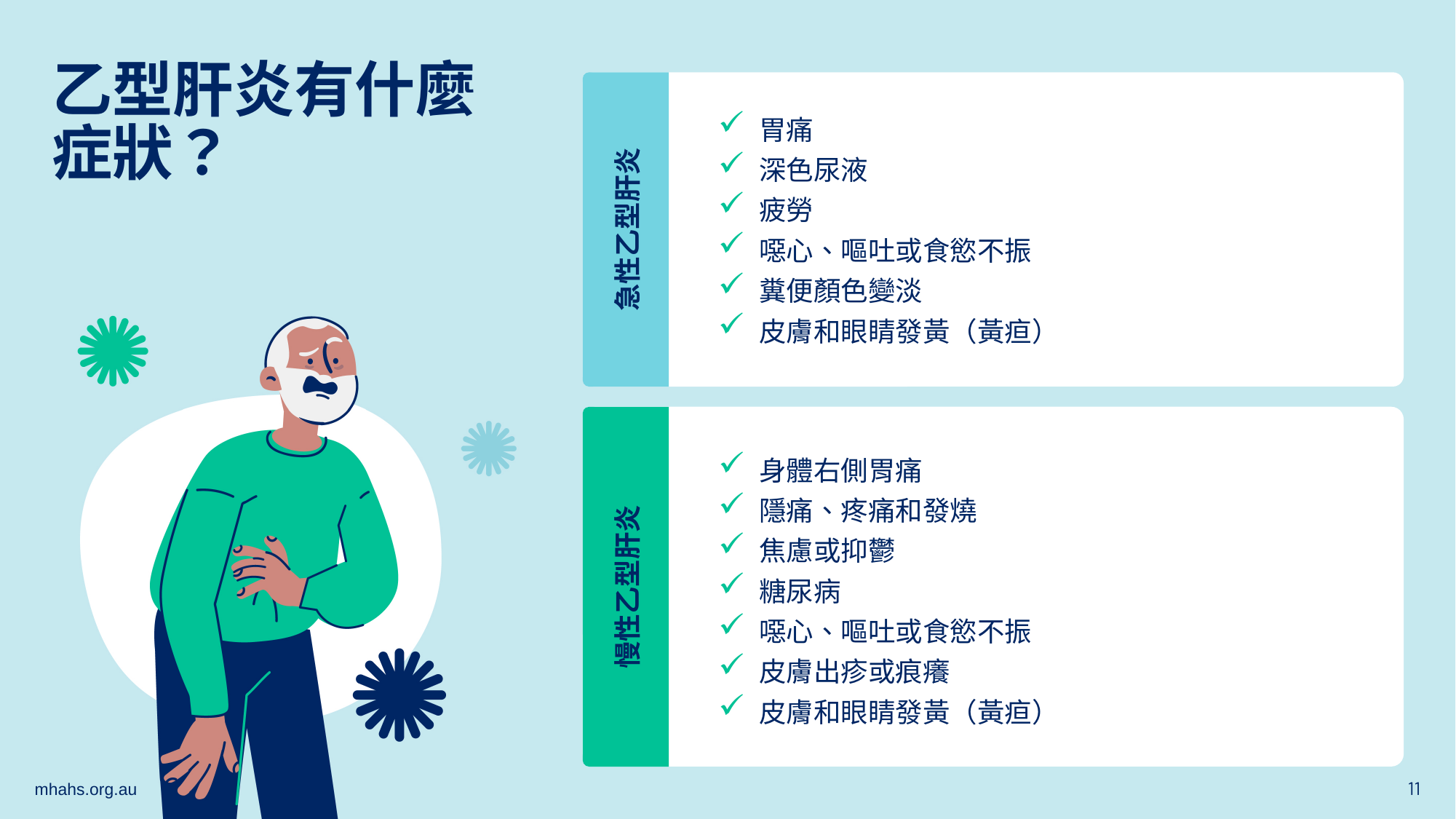

乙型肝炎有什麼症狀？

急性乙型肝炎
胃痛
深色尿液
疲勞
噁心、嘔吐或食慾不振
糞便顏色變淡
皮膚和眼睛發黃（黃疸）

慢性乙型肝炎
身體右側胃痛
隱痛、疼痛和發燒
焦慮或抑鬱
糖尿病
噁心、嘔吐或食慾不振
皮膚出疹或痕癢
皮膚和眼睛發黃（黃疸）
mhahs.org.au
11